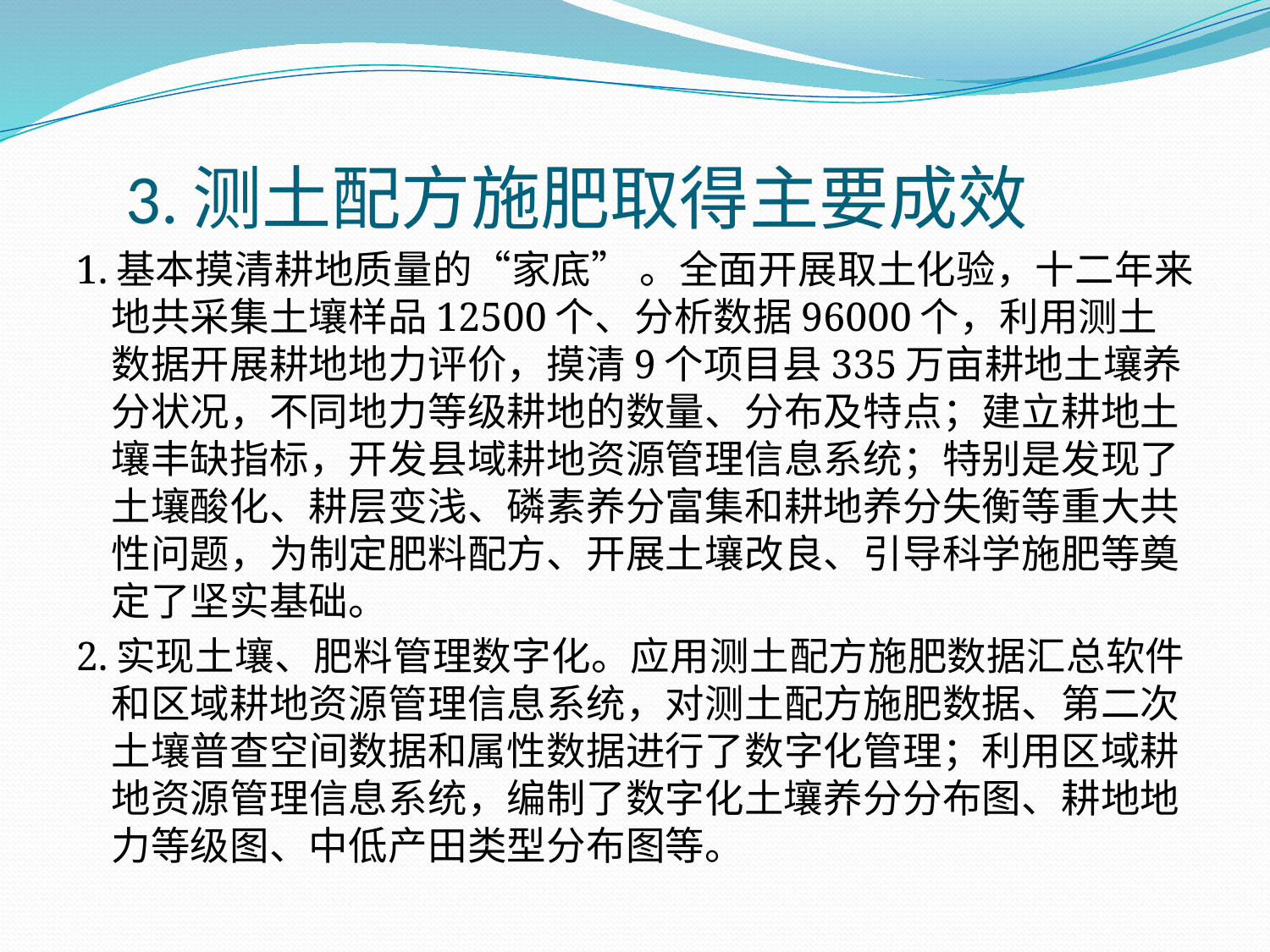

# 3.测土配方施肥取得主要成效
1.基本摸清耕地质量的“家底” 。全面开展取土化验，十二年来地共采集土壤样品12500个、分析数据96000个，利用测土数据开展耕地地力评价，摸清9个项目县335万亩耕地土壤养分状况，不同地力等级耕地的数量、分布及特点；建立耕地土壤丰缺指标，开发县域耕地资源管理信息系统；特别是发现了土壤酸化、耕层变浅、磷素养分富集和耕地养分失衡等重大共性问题，为制定肥料配方、开展土壤改良、引导科学施肥等奠定了坚实基础。
2.实现土壤、肥料管理数字化。应用测土配方施肥数据汇总软件和区域耕地资源管理信息系统，对测土配方施肥数据、第二次土壤普查空间数据和属性数据进行了数字化管理；利用区域耕地资源管理信息系统，编制了数字化土壤养分分布图、耕地地力等级图、中低产田类型分布图等。